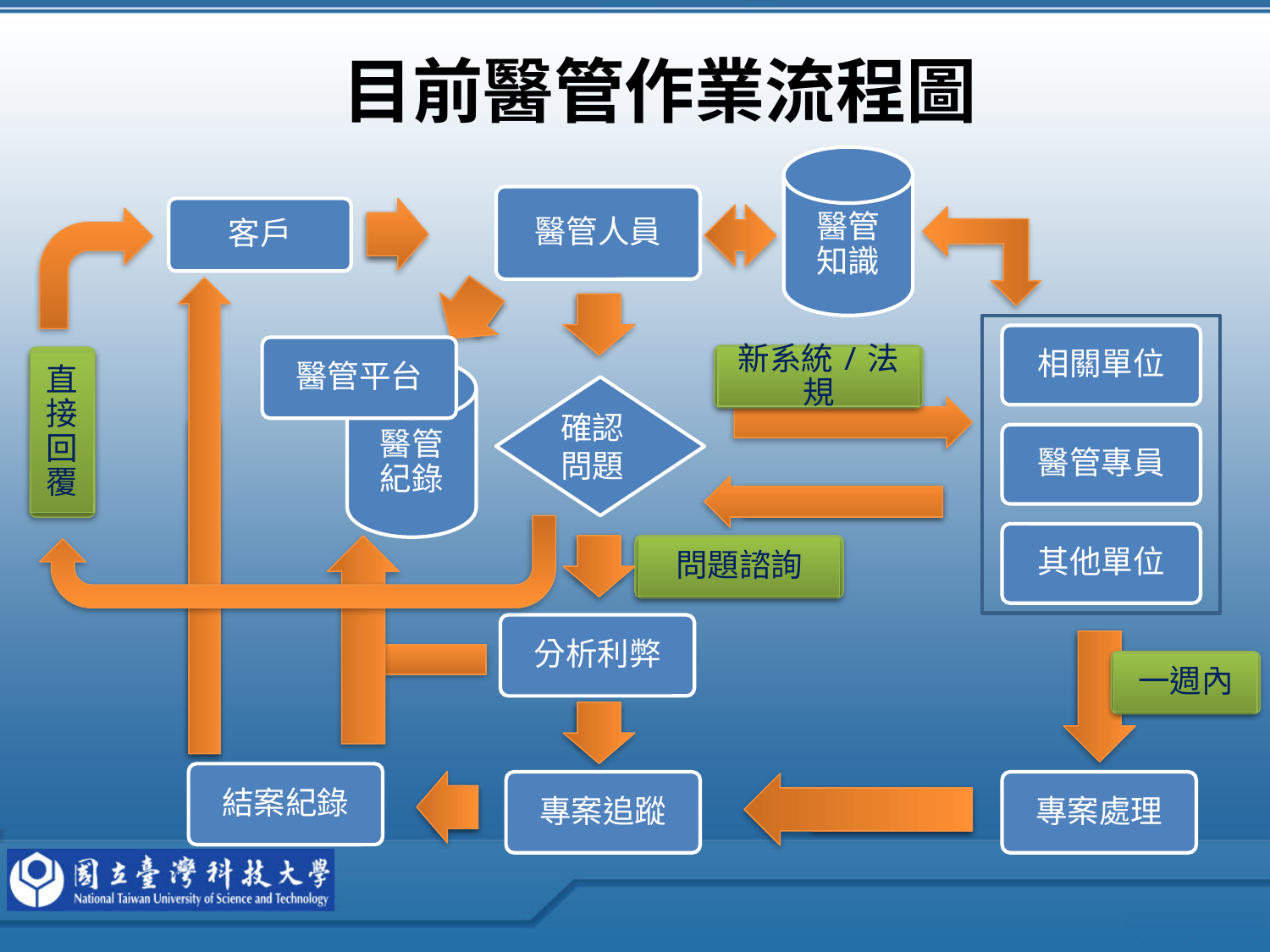

# 目前醫管作業流程圖

醫管
知識

醫管人員

客戶

相關單位

醫管平台

新系統/法規

直接回覆

醫管
紀錄
確認
問題

醫管專員

其他單位

問題諮詢

分析利弊

一週內

結案紀錄

專案追蹤

專案處理